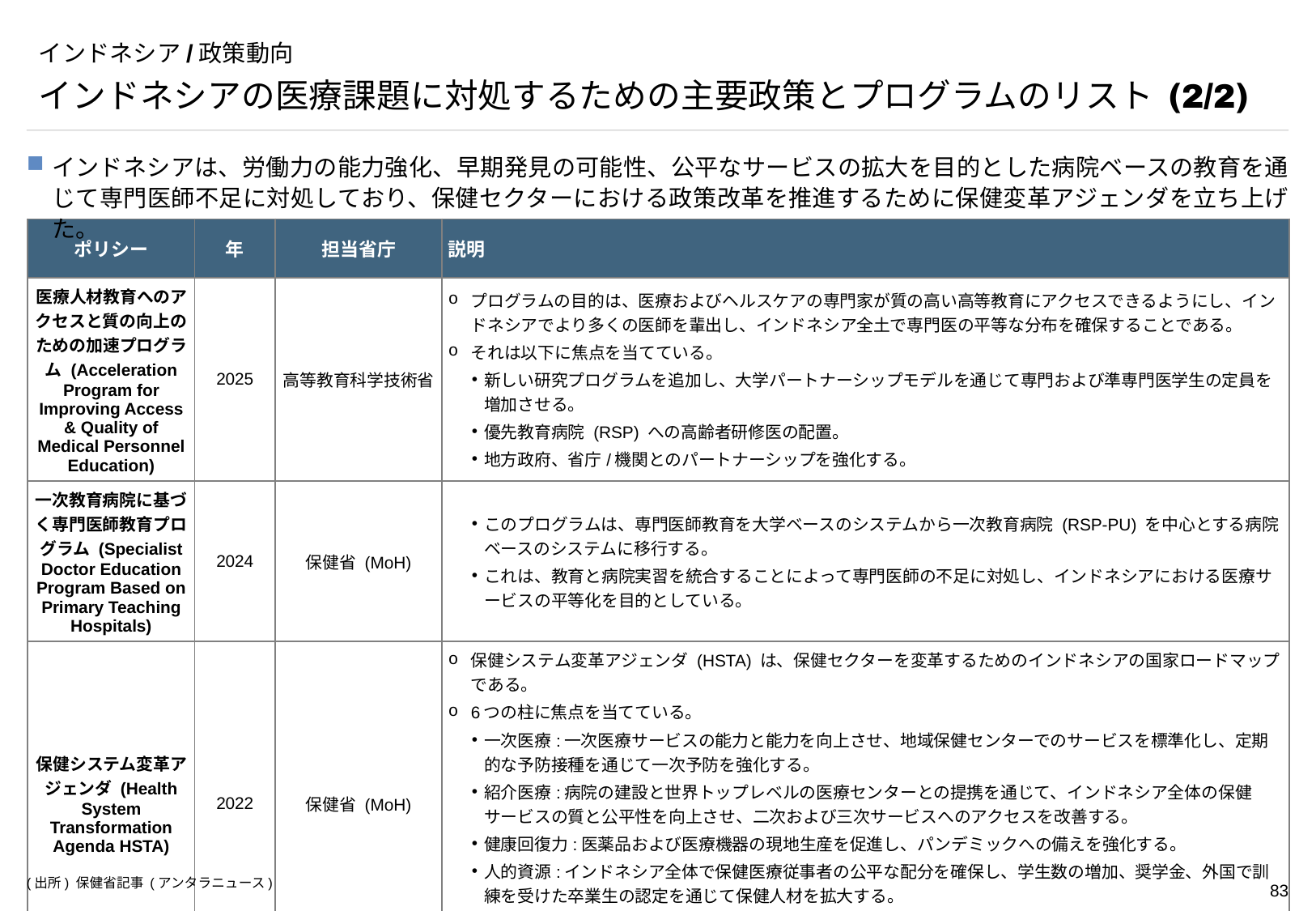

# インドネシア/政策動向
インドネシアの医療課題に対処するための主要政策とプログラムのリスト (2/2)
インドネシアは、労働力の能力強化、早期発見の可能性、公平なサービスの拡大を目的とした病院ベースの教育を通じて専門医師不足に対処しており、保健セクターにおける政策改革を推進するために保健変革アジェンダを立ち上げた。
| ポリシー | 年 | 担当省庁 | 説明 |
| --- | --- | --- | --- |
| 医療人材教育へのアクセスと質の向上のための加速プログラム (Acceleration Program for Improving Access & Quality of Medical Personnel Education) | 2025 | 高等教育科学技術省 | プログラムの目的は、医療およびヘルスケアの専門家が質の高い高等教育にアクセスできるようにし、インドネシアでより多くの医師を輩出し、インドネシア全土で専門医の平等な分布を確保することである。 それは以下に焦点を当てている。 新しい研究プログラムを追加し、大学パートナーシップモデルを通じて専門および準専門医学生の定員を増加させる。 優先教育病院 (RSP) への高齢者研修医の配置。 地方政府、省庁/機関とのパートナーシップを強化する。 |
| 一次教育病院に基づく専門医師教育プログラム (Specialist Doctor Education Program Based on Primary Teaching Hospitals) | 2024 | 保健省 (MoH) | このプログラムは、専門医師教育を大学ベースのシステムから一次教育病院 (RSP-PU) を中心とする病院ベースのシステムに移行する。 これは、教育と病院実習を統合することによって専門医師の不足に対処し、インドネシアにおける医療サービスの平等化を目的としている。 |
| 保健システム変革アジェンダ (Health System Transformation Agenda HSTA) | 2022 | 保健省 (MoH) | 保健システム変革アジェンダ (HSTA) は、保健セクターを変革するためのインドネシアの国家ロードマップである。 6つの柱に焦点を当てている。 一次医療:一次医療サービスの能力と能力を向上させ、地域保健センターでのサービスを標準化し、定期的な予防接種を通じて一次予防を強化する。 紹介医療:病院の建設と世界トップレベルの医療センターとの提携を通じて、インドネシア全体の保健サービスの質と公平性を向上させ、二次および三次サービスへのアクセスを改善する。 健康回復力:医薬品および医療機器の現地生産を促進し、パンデミックへの備えを強化する。 人的資源:インドネシア全体で保健医療従事者の公平な配分を確保し、学生数の増加、奨学金、外国で訓練を受けた卒業生の認定を通じて保健人材を拡大する。 保健財政:資金の効果的かつ効率的な利用を通じて、保健サービスへの容易かつ平等なアクセスを提供することに重点を置いている。 |
(出所) 保健省記事 (アンタラニュース)